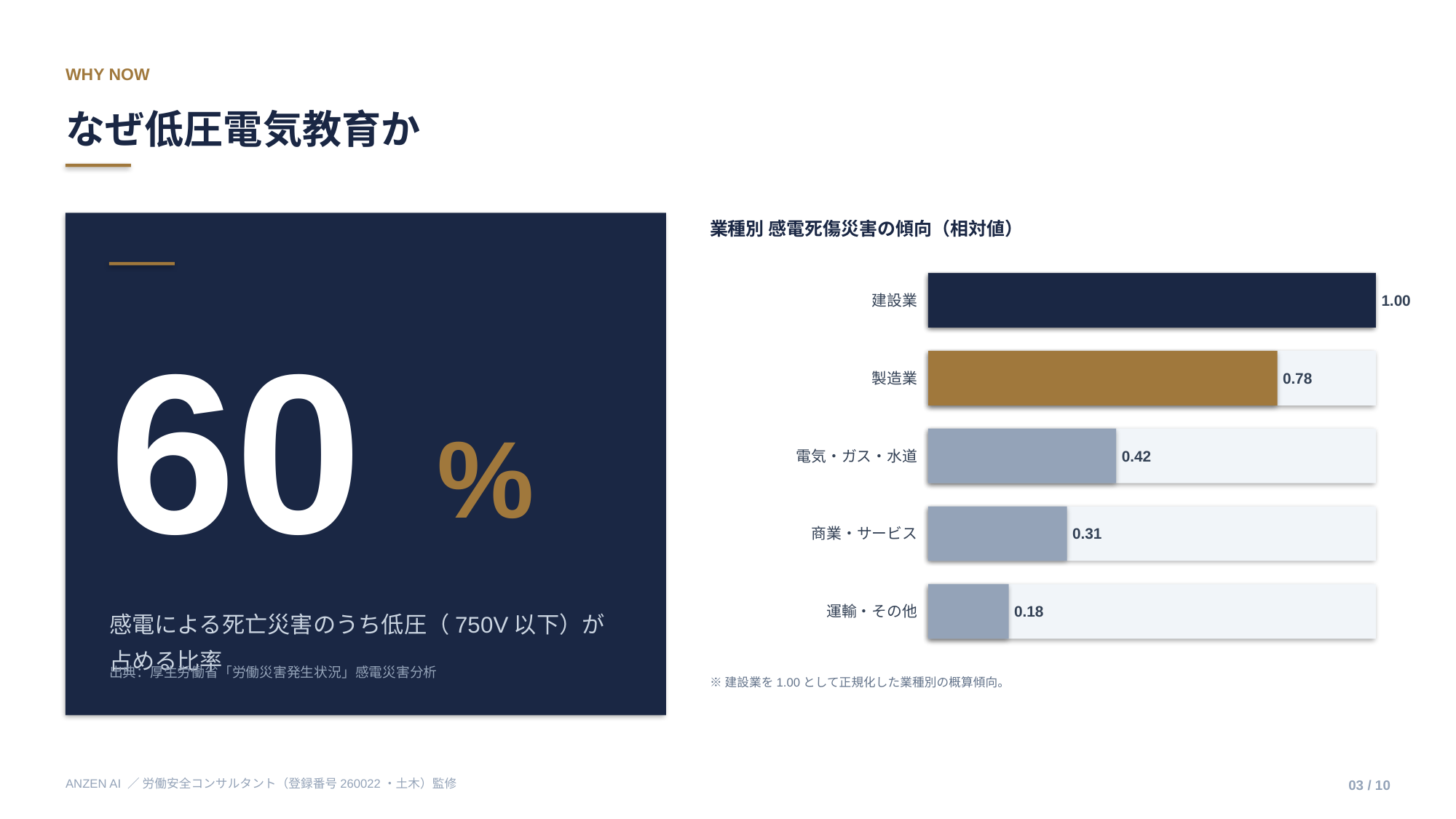

WHY NOW
なぜ低圧電気教育か

業種別 感電死傷災害の傾向（相対値）

建設業
1.00
60

製造業
0.78
%

電気・ガス・水道
0.42

商業・サービス
0.31

運輸・その他
0.18
感電による死亡災害のうち低圧（750V以下）が占める比率
出典：厚生労働省「労働災害発生状況」感電災害分析
※建設業を1.00として正規化した業種別の概算傾向。
ANZEN AI ／ 労働安全コンサルタント（登録番号260022・土木）監修
03 / 10